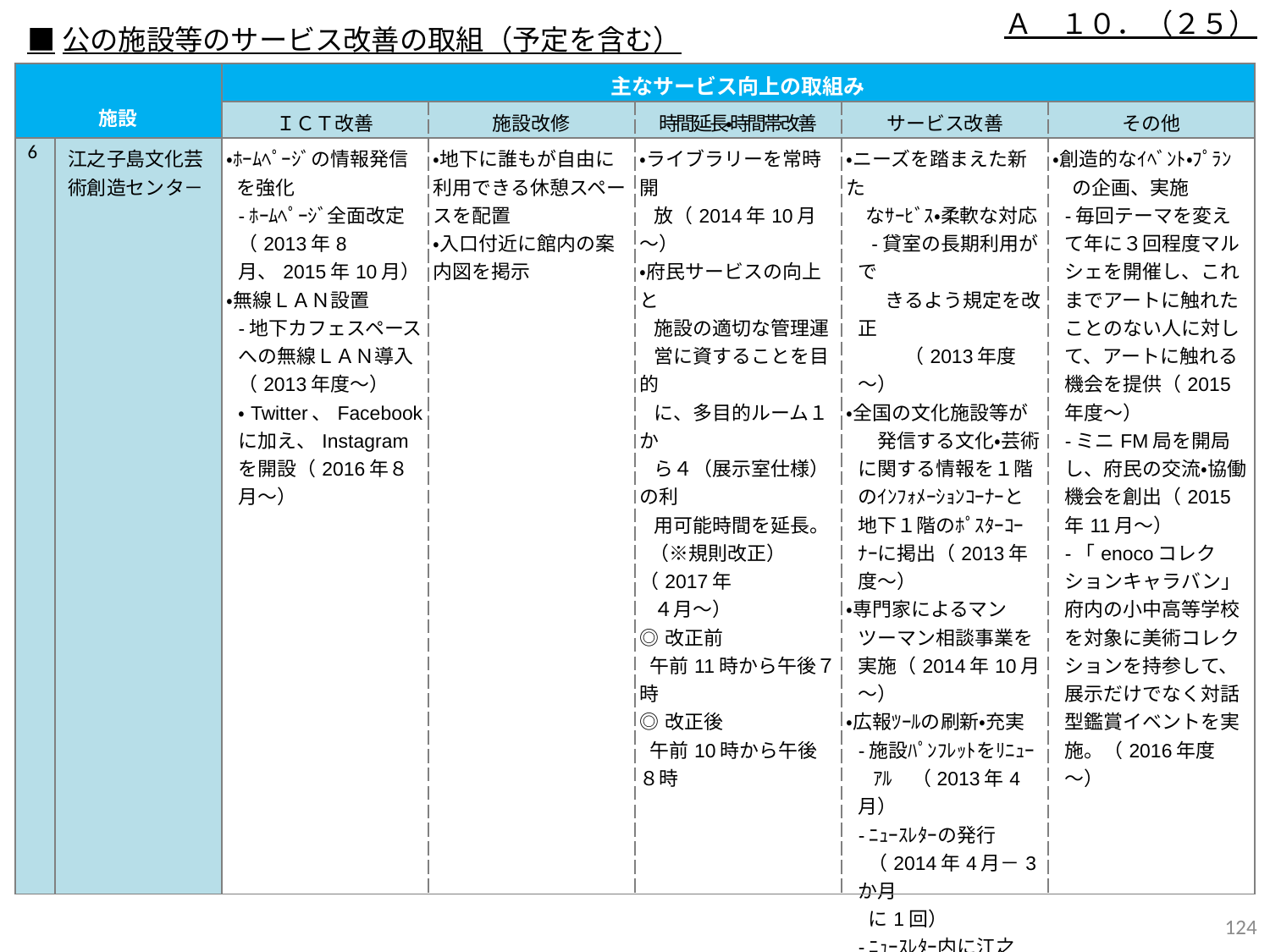

Ａ　１０．（２５）
■公の施設等のサービス改善の取組（予定を含む）
| 施設 |  | 主なサービス向上の取組み |  |  |  |  |
| --- | --- | --- | --- | --- | --- | --- |
|  |  | ＩＣＴ改善 | 施設改修 | 時間延長・時間帯改善 | サービス改善 | その他 |
| 6 | 江之子島文化芸術創造センタ－ | ・ﾎｰﾑﾍﾟｰｼﾞの情報発信 を強化 -ﾎｰﾑﾍﾟｰｼﾞ全面改定（2013年8月、2015年10月） ・無線ＬＡＮ設置 -地下カフェスペースへの無線ＬＡＮ導入（2013年度～） ・Twitter、Facebookに加え、Instagramを開設（2016年８月～） | ・地下に誰もが自由に利用できる休憩スペースを配置 ・入口付近に館内の案内図を掲示 | ・ライブラリーを常時開 放（2014年10月～） ・府民サービスの向上と 施設の適切な管理運 営に資することを目的 に、多目的ルーム１か ら４（展示室仕様）の利 用可能時間を延長。 （※規則改正）（2017年 ４月～） ◎改正前 午前11時から午後７時 ◎改正後 午前10時から午後８時 | ・ニーズを踏まえた新た 　なｻｰﾋﾞｽ・柔軟な対応 　-貸室の長期利用がで　　 　　きるよう規定を改正　　　 　　　（2013年度～） ・全国の文化施設等が　発信する文化・芸術に関する情報を１階のｲﾝﾌｫﾒｰｼｮﾝｺｰﾅｰと地下１階のﾎﾟｽﾀｰｺｰﾅｰに掲出（2013年度～） ・専門家によるマンツーマン相談事業を実施（2014年10月～） ・広報ﾂｰﾙの刷新・充実 -施設ﾊﾟﾝﾌﾚｯﾄをﾘﾆｭｰ ｱﾙ　（2013年4月） -ﾆｭｰｽﾚﾀｰの発行　 （2014年4月－3か月 に1回） -ﾆｭｰｽﾚﾀｰ内に江之 子島の地域情報を掲 載（2017年6月～） | ・創造的なｲﾍﾞﾝﾄ・ﾌﾟﾗﾝ の企画、実施 -毎回テーマを変えて年に３回程度マルシェを開催し、これまでアートに触れたことのない人に対して、アートに触れる機会を提供（2015年度～） -ミニFM局を開局し、府民の交流・協働機会を創出（2015年11月～） -「enocoコレクションキャラバン」府内の小中高等学校を対象に美術コレクションを持参して、展示だけでなく対話型鑑賞イベントを実施。（2016年度～） |
124